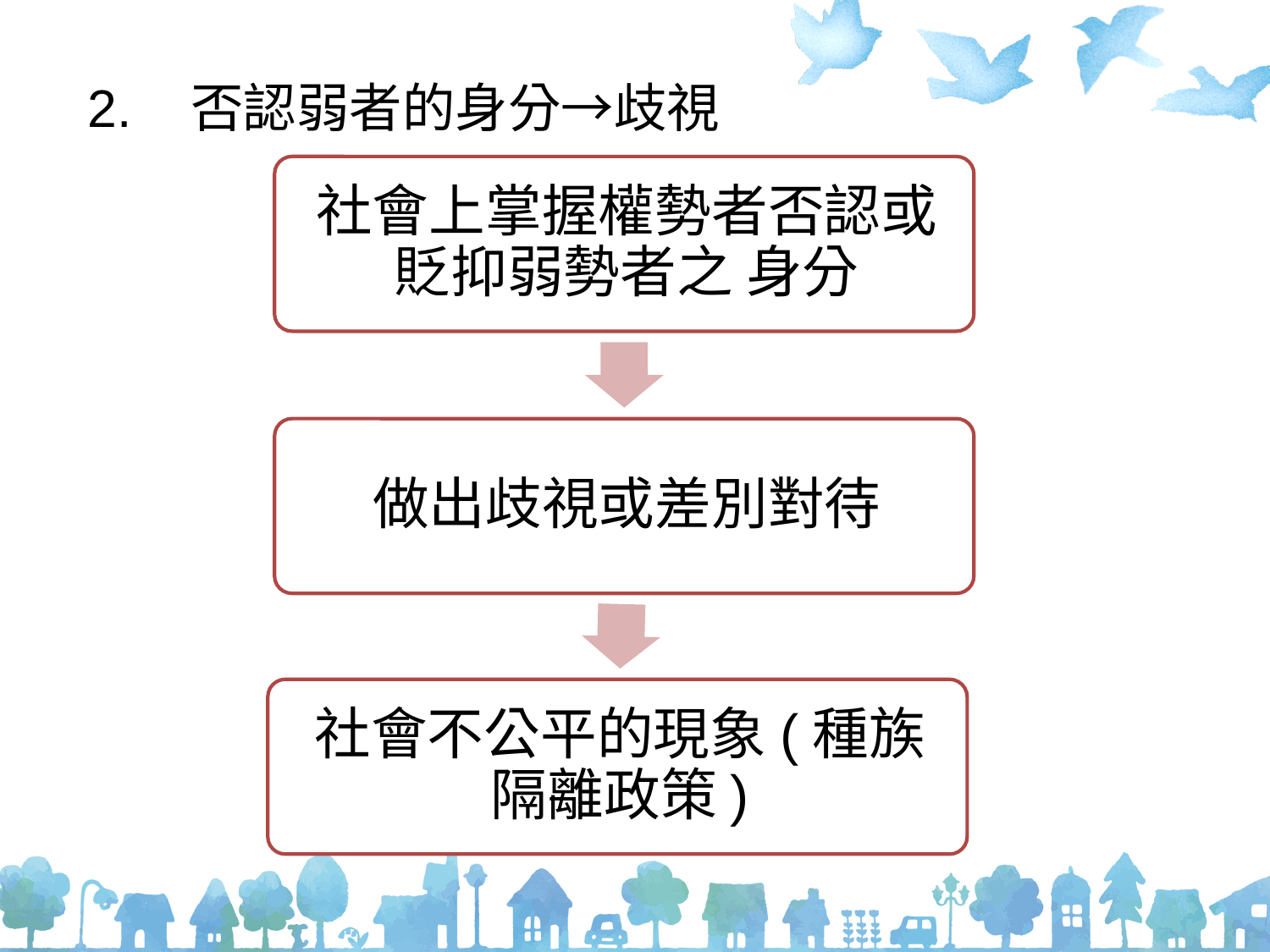

# 否認弱者的身分→歧視
社會上掌握權勢者否認或貶抑弱勢者之 身分

做出歧視或差別對待

社會不公平的現象(種族隔離政策)